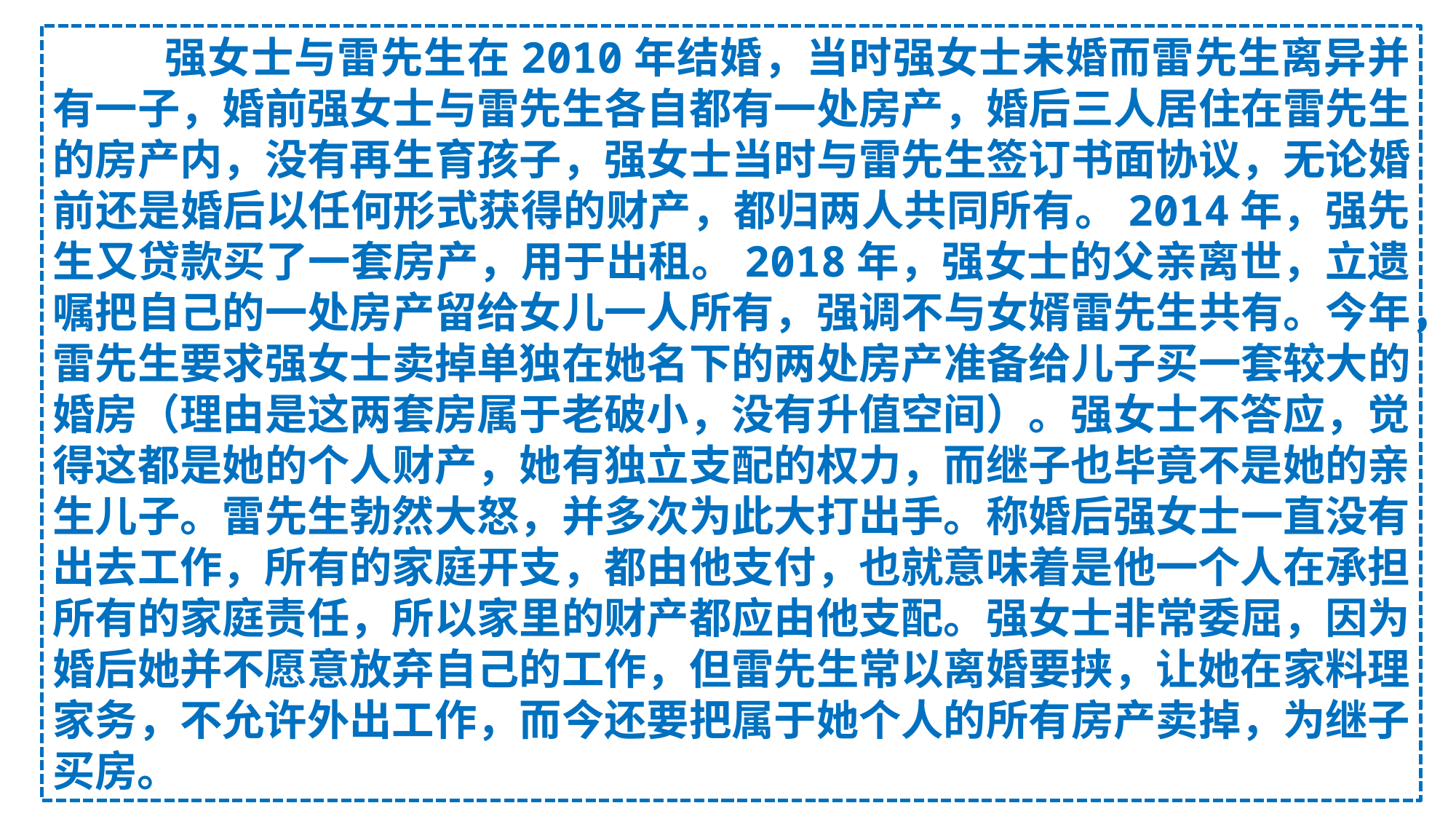

强女士与雷先生在2010年结婚，当时强女士未婚而雷先生离异并有一子，婚前强女士与雷先生各自都有一处房产，婚后三人居住在雷先生的房产内，没有再生育孩子，强女士当时与雷先生签订书面协议，无论婚前还是婚后以任何形式获得的财产，都归两人共同所有。2014年，强先生又贷款买了一套房产，用于出租。2018年，强女士的父亲离世，立遗嘱把自己的一处房产留给女儿一人所有，强调不与女婿雷先生共有。今年，雷先生要求强女士卖掉单独在她名下的两处房产准备给儿子买一套较大的婚房（理由是这两套房属于老破小，没有升值空间）。强女士不答应，觉得这都是她的个人财产，她有独立支配的权力，而继子也毕竟不是她的亲生儿子。雷先生勃然大怒，并多次为此大打出手。称婚后强女士一直没有出去工作，所有的家庭开支，都由他支付，也就意味着是他一个人在承担所有的家庭责任，所以家里的财产都应由他支配。强女士非常委屈，因为婚后她并不愿意放弃自己的工作，但雷先生常以离婚要挟，让她在家料理家务，不允许外出工作，而今还要把属于她个人的所有房产卖掉，为继子买房。